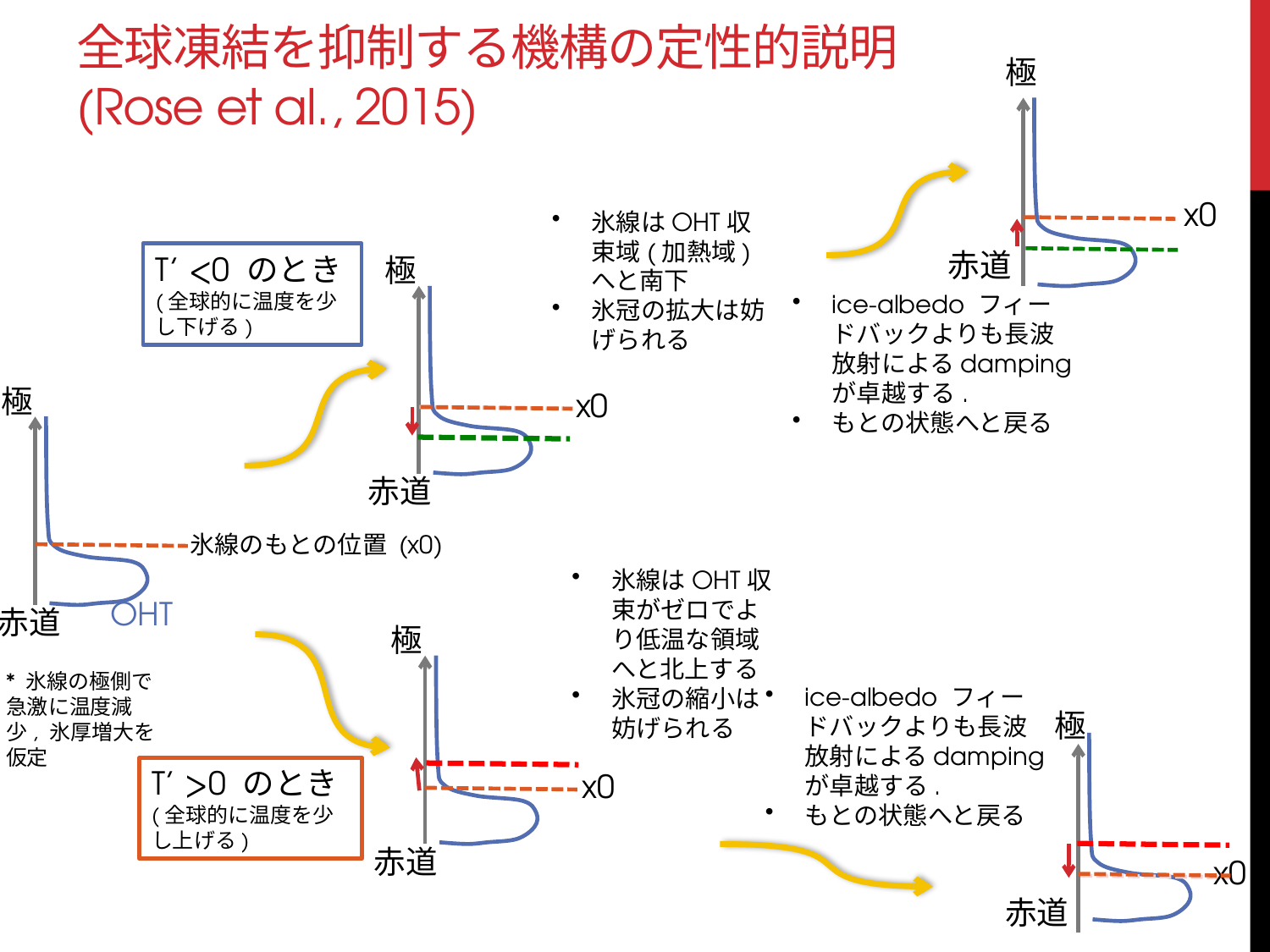

# 全球凍結を抑制する機構の定性的説明 (Rose et al., 2015)
極

ice-albedo フィードバックよりも長波放射によるdamping が卓越する.
もとの状態へと戻る

x0
氷線はOHT収束域(加熱域)へと南下
氷冠の拡大は妨げられる

氷線はOHT収束がゼロでより低温な領域へと北上する
氷冠の縮小は妨げられる

赤道
T’ <0 のとき
(全球的に温度を少し下げる)
極

赤道
極

T’ >0 のとき
(全球的に温度を少し上げる)
赤道
極
x0

氷線のもとの位置 (x0)
OHT
赤道
* 氷線の極側で急激に温度減少, 氷厚増大を仮定
ice-albedo フィードバックよりも長波放射によるdamping が卓越する.
もとの状態へと戻る
極
x0
x0
赤道